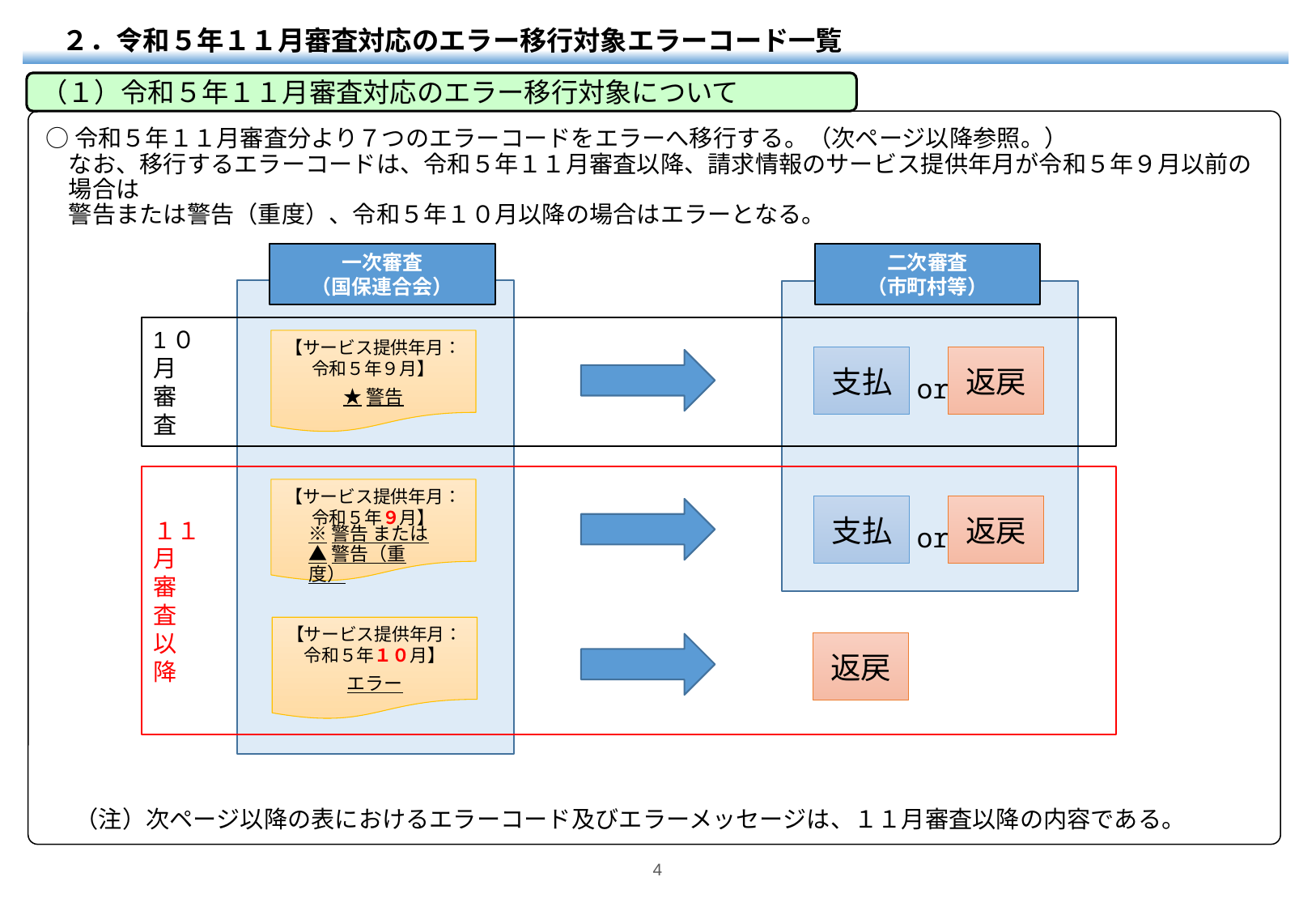

２．令和５年１１月審査対応のエラー移行対象エラーコード一覧
（１）令和５年１１月審査対応のエラー移行対象について

○令和５年１１月審査分より７つのエラーコードをエラーへ移行する。（次ページ以降参照。）
なお、移行するエラーコードは、令和５年１１月審査以降、請求情報のサービス提供年月が令和５年９月以前の場合は
警告または警告（重度）、令和５年１０月以降の場合はエラーとなる。
一次審査
（国保連合会）
二次審査
（市町村等）

1０
月
審
査
【サービス提供年月：
令和５年９月】
返戻
支払

or
★警告
１１
月
審
査
以
降
【サービス提供年月：
令和５年９月】
返戻
支払

or
※警告 または
▲警告（重度）
【サービス提供年月：
令和５年１０月】
返戻

エラー
（注）次ページ以降の表におけるエラーコード及びエラーメッセージは、１１月審査以降の内容である。
4